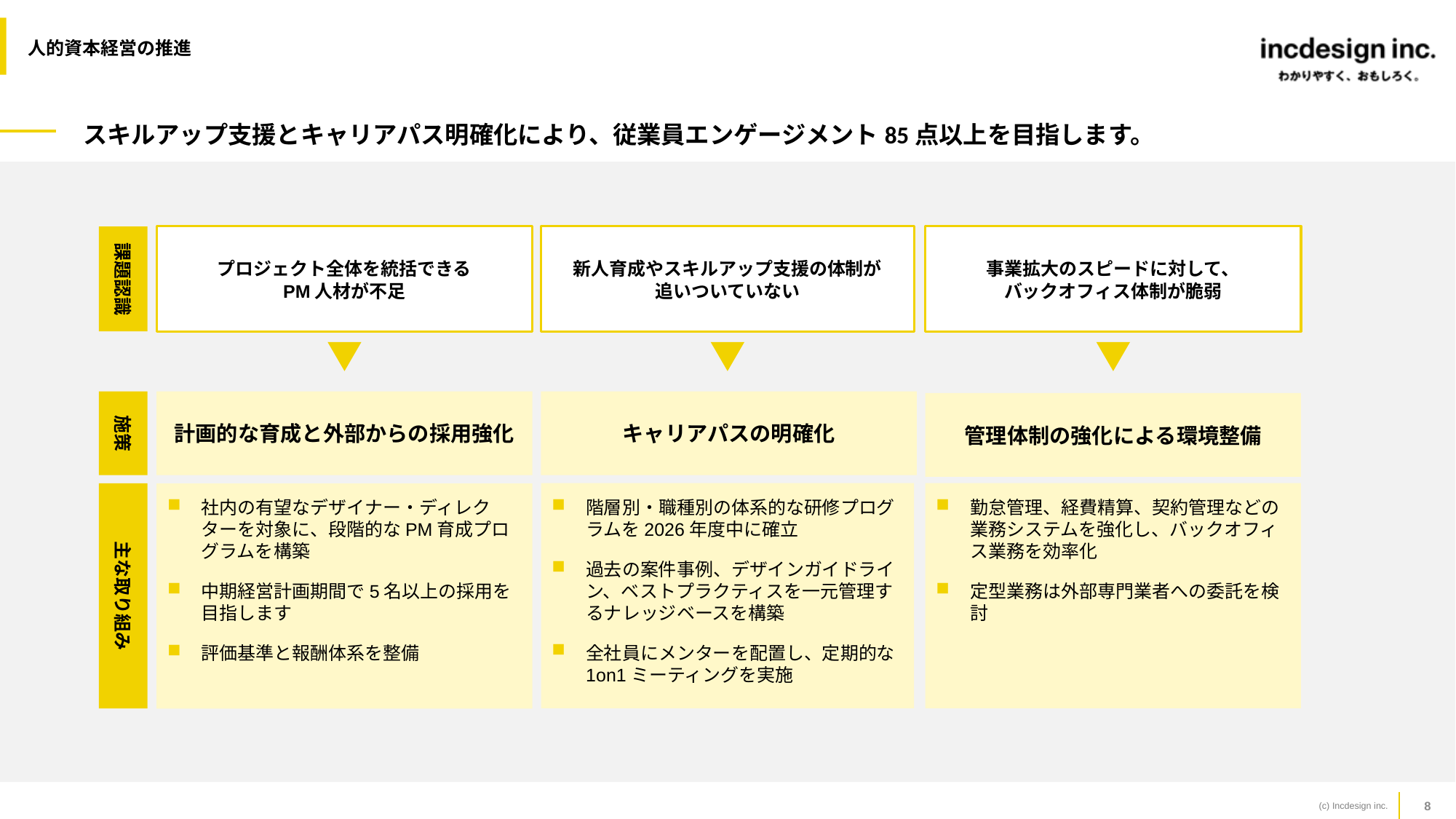

人的資本経営の推進
# スキルアップ支援とキャリアパス明確化により、従業員エンゲージメント85点以上を目指します。
プロジェクト全体を統括できる
PM人材が不足
新人育成やスキルアップ支援の体制が
追いついていない
事業拡大のスピードに対して、
バックオフィス体制が脆弱
課題認識

施策
キャリアパスの明確化
計画的な育成と外部からの採用強化
管理体制の強化による環境整備
勤怠管理、経費精算、契約管理などの業務システムを強化し、バックオフィス業務を効率化
定型業務は外部専門業者への委託を検討
階層別・職種別の体系的な研修プログラムを2026年度中に確立
過去の案件事例、デザインガイドライン、ベストプラクティスを一元管理するナレッジベースを構築
全社員にメンターを配置し、定期的な1on1ミーティングを実施
主な取り組み
社内の有望なデザイナー・ディレクターを対象に、段階的なPM育成プログラムを構築
中期経営計画期間で5名以上の採用を目指します
評価基準と報酬体系を整備